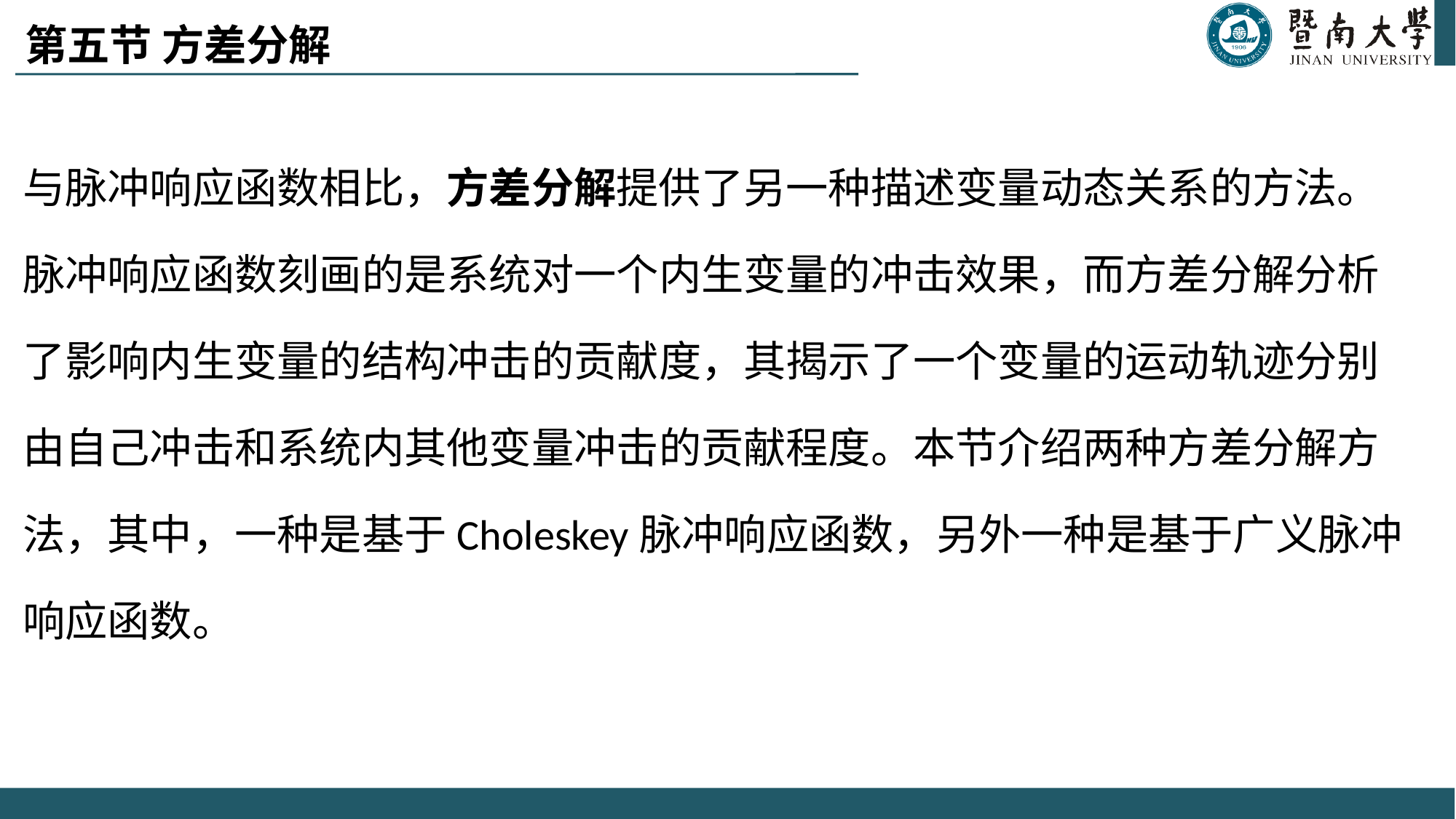

# 第五节 方差分解

与脉冲响应函数相比，方差分解提供了另一种描述变量动态关系的方法。脉冲响应函数刻画的是系统对一个内生变量的冲击效果，而方差分解分析了影响内生变量的结构冲击的贡献度，其揭示了一个变量的运动轨迹分别由自己冲击和系统内其他变量冲击的贡献程度。本节介绍两种方差分解方法，其中，一种是基于Choleskey脉冲响应函数，另外一种是基于广义脉冲响应函数。